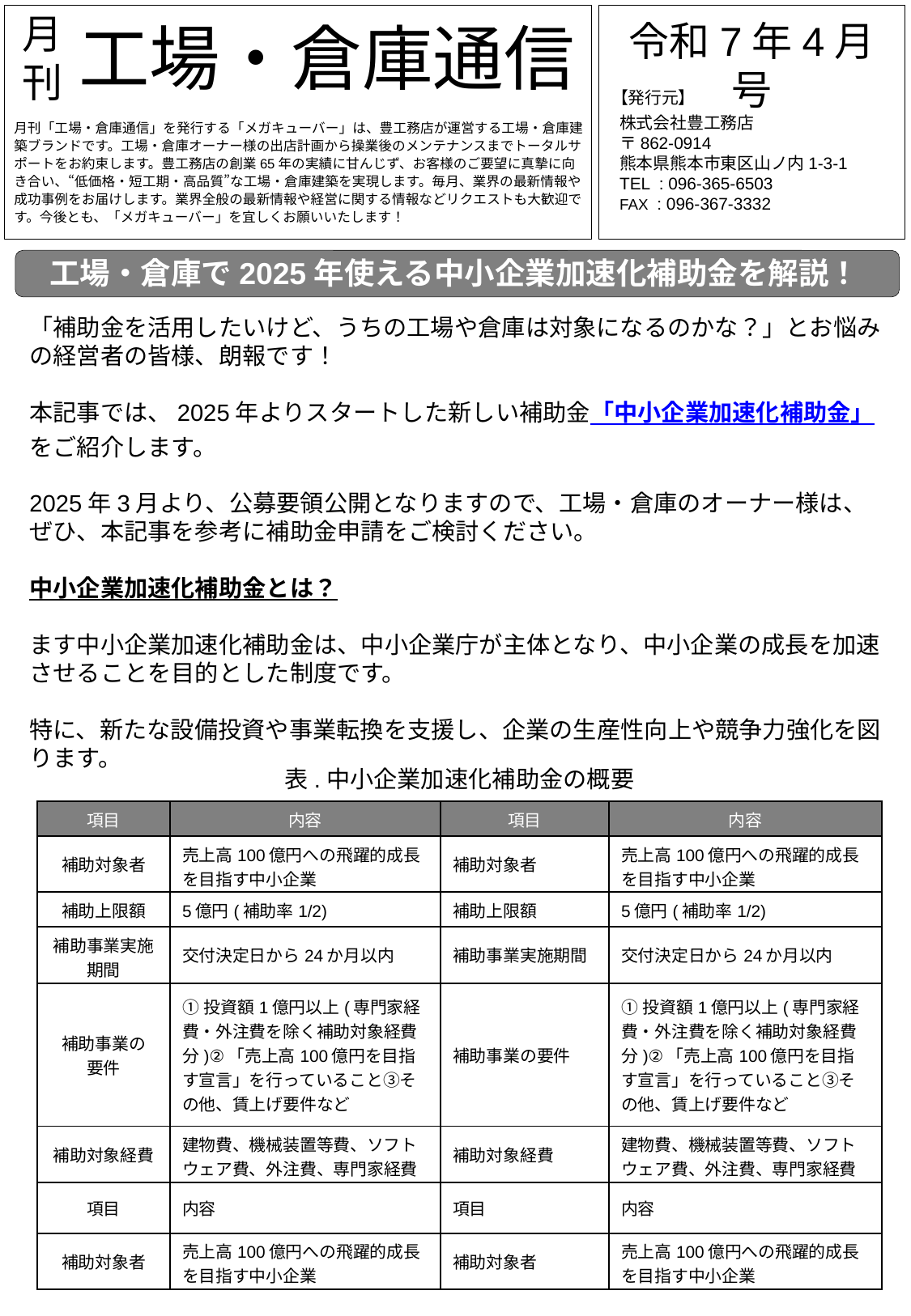

工場・倉庫通信
月
刊

令和7年4月号
【発行元】
株式会社豊工務店
〒862-0914
熊本県熊本市東区山ノ内1-3-1
TEL  : 096-365-6503
FAX  : 096-367-3332
月刊「工場・倉庫通信」を発行する「メガキューバー」は、豊工務店が運営する工場・倉庫建築ブランドです。工場・倉庫オーナー様の出店計画から操業後のメンテナンスまでトータルサポートをお約束します。豊工務店の創業65年の実績に甘んじず、お客様のご要望に真摯に向き合い、“低価格・短工期・高品質”な工場・倉庫建築を実現します。毎月、業界の最新情報や成功事例をお届けします。業界全般の最新情報や経営に関する情報などリクエストも大歓迎です。今後とも、「メガキューバー」を宜しくお願いいたします！
工場・倉庫で2025年使える中小企業加速化補助金を解説！

「補助金を活用したいけど、うちの工場や倉庫は対象になるのかな？」とお悩みの経営者の皆様、朗報です！

本記事では、2025年よりスタートした新しい補助金「中小企業加速化補助金」をご紹介します。

2025年3月より、公募要領公開となりますので、工場・倉庫のオーナー様は、ぜひ、本記事を参考に補助金申請をご検討ください。

中小企業加速化補助金とは？

ます中小企業加速化補助金は、中小企業庁が主体となり、中小企業の成長を加速させることを目的とした制度です。

特に、新たな設備投資や事業転換を支援し、企業の生産性向上や競争力強化を図ります。
表.中小企業加速化補助金の概要
| 項目 | 内容 | 項目 | 内容 |
| --- | --- | --- | --- |
| 補助対象者 | 売上高100億円への飛躍的成長を目指す中小企業 | 補助対象者 | 売上高100億円への飛躍的成長を目指す中小企業 |
| 補助上限額 | 5億円(補助率1/2) | 補助上限額 | 5億円(補助率1/2) |
| 補助事業実施期間 | 交付決定日から24か月以内 | 補助事業実施期間 | 交付決定日から24か月以内 |
| 補助事業の 要件 | ①投資額1億円以上(専門家経費・外注費を除く補助対象経費分)②「売上高100億円を目指す宣言」を行っていること③その他、賃上げ要件など | 補助事業の要件 | ①投資額1億円以上(専門家経費・外注費を除く補助対象経費分)②「売上高100億円を目指す宣言」を行っていること③その他、賃上げ要件など |
| 補助対象経費 | 建物費、機械装置等費、ソフトウェア費、外注費、専門家経費 | 補助対象経費 | 建物費、機械装置等費、ソフトウェア費、外注費、専門家経費 |
| 項目 | 内容 | 項目 | 内容 |
| 補助対象者 | 売上高100億円への飛躍的成長を目指す中小企業 | 補助対象者 | 売上高100億円への飛躍的成長を目指す中小企業 |